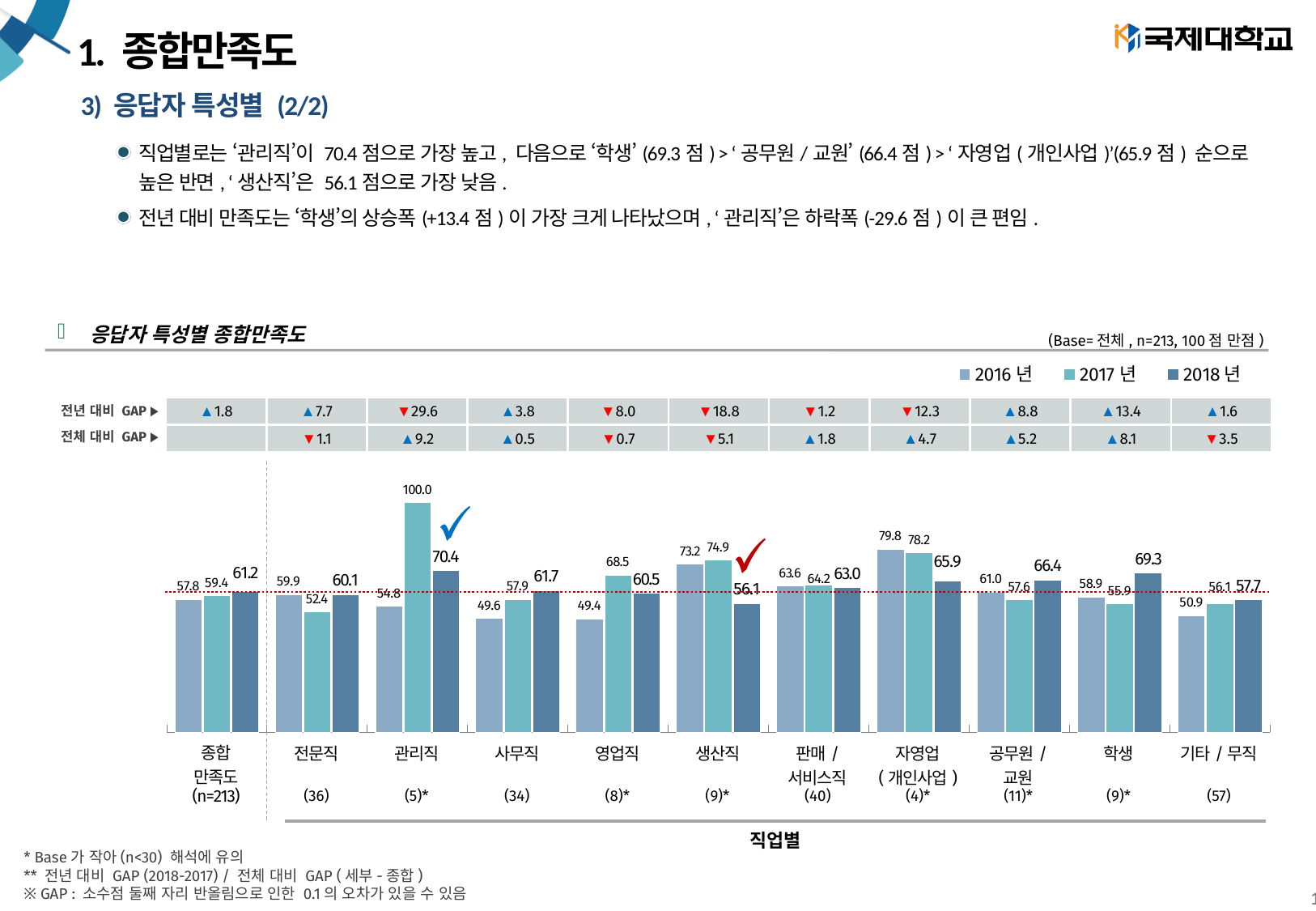

# 1. 종합만족도
3) 응답자 특성별 (2/2)
직업별로는 ‘관리직’이 70.4점으로 가장 높고, 다음으로 ‘학생’(69.3점) > ‘공무원/교원’(66.4점) > ‘자영업(개인사업)’(65.9점) 순으로
높은 반면, ‘생산직’은 56.1점으로 가장 낮음.
전년 대비 만족도는 ‘학생’의 상승폭(+13.4점)이 가장 크게 나타났으며, ‘관리직’은 하락폭(-29.6점)이 큰 편임.
응답자 특성별 종합만족도
(Base=전체, n=213, 100점 만점)

### Chart

| Category | 2016년 | 2017년 | 2018년 |
|---|---|---|---|
| 전체 | 57.818949232886894 | 59.386800865800865 | 61.159830228674124 |
| 전문직 | 59.93777209415584 | 52.403146825396824 | 60.06169805888558 |
| 관리직 | 54.811515773809525 | 100.0 | 70.39480952380953 |
| 사무직 | 49.58874466450217 | 57.93632988721804 | 61.74700280112045 |
| 영업직 | 49.40475714285714 | 68.46049603174603 | 60.52147321428571 |
| 생산직 | 73.21097488095238 | 74.94623015873016 | 56.055528083028086 |
| 판매/서비스직 | 63.62245006802721 | 64.16748599439775 | 62.96923358007733 |
| 자영업(개인사업) | 79.76438453869048 | 78.2247619047619 | 65.94033768315018 |
| 공무원/교원 | 61.02466146258503 | 57.62540178571428 | 66.36145562770562 |
| 학생 | 58.85692231481481 | 55.907006802721085 | 69.34080026455027 |
| 기타/무직 | 50.91435332671957 | 56.12015010351967 | 57.68780910609857 |
| ▲1.8 | ▲7.7 | ▼29.6 | ▲3.8 | ▼8.0 | ▼18.8 | ▼1.2 | ▼12.3 | ▲8.8 | ▲13.4 | ▲1.6 |
| --- | --- | --- | --- | --- | --- | --- | --- | --- | --- | --- |
|  | ▼1.1 | ▲9.2 | ▲0.5 | ▼0.7 | ▼5.1 | ▲1.8 | ▲4.7 | ▲5.2 | ▲8.1 | ▼3.5 |
전년 대비 GAP ▶
전체 대비 GAP ▶

| 종합 만족도 | 전문직 | 관리직 | 사무직 | 영업직 | 생산직 | 판매/ 서비스직 | 자영업 (개인사업) | 공무원/ 교원 | 학생 | 기타/무직 |
| --- | --- | --- | --- | --- | --- | --- | --- | --- | --- | --- |
| (n=213) | (36) | (5)\* | (34) | (8)\* | (9)\* | (40) | (4)\* | (11)\* | (9)\* | (57) |
| 직업별 |
| --- |
* Base가 작아(n<30) 해석에 유의
** 전년 대비 GAP (2018-2017) / 전체 대비 GAP (세부-종합)
※ GAP : 소수점 둘째 자리 반올림으로 인한 0.1의 오차가 있을 수 있음